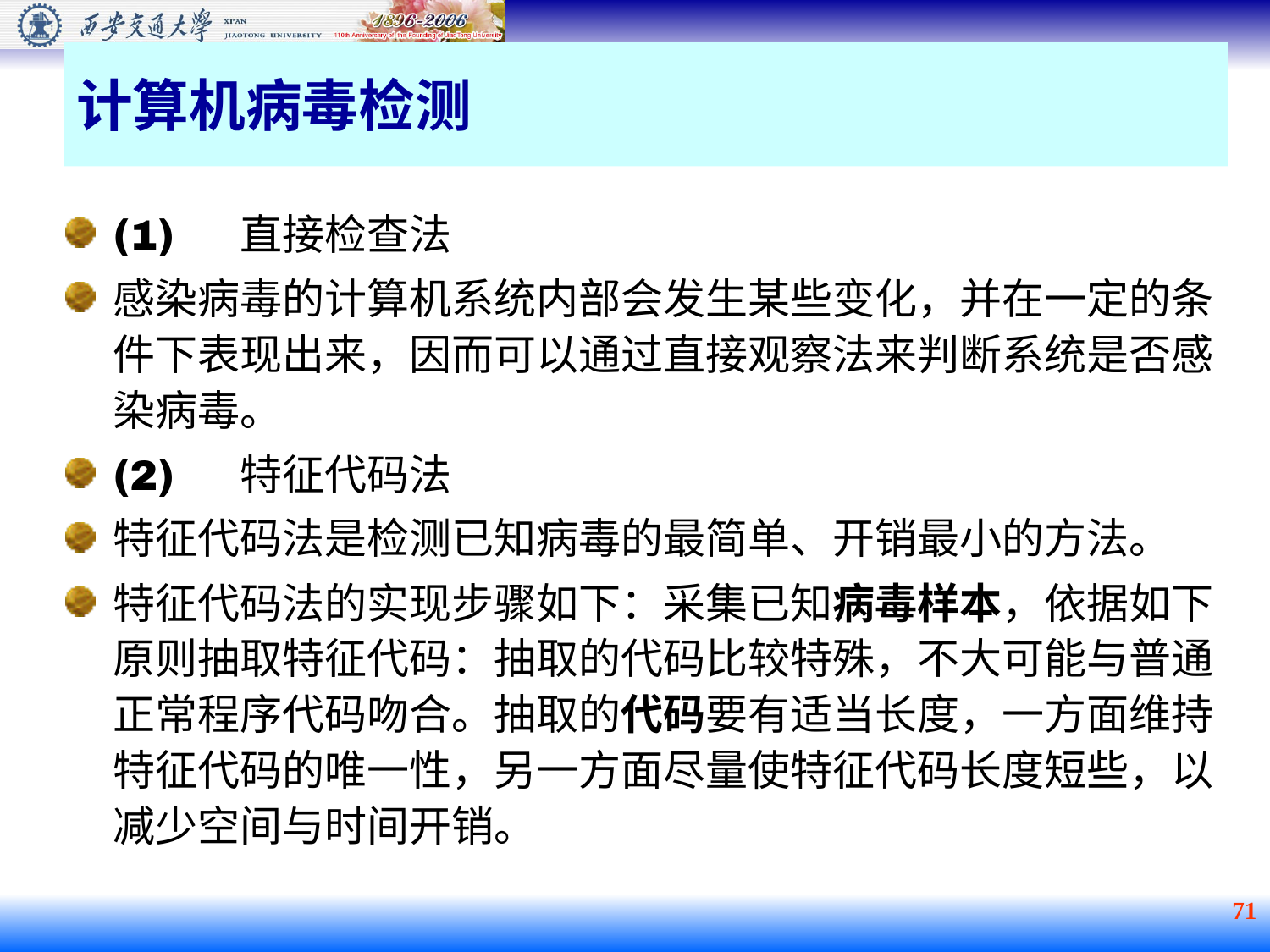

# 计算机病毒检测
(1)	直接检查法
感染病毒的计算机系统内部会发生某些变化，并在一定的条件下表现出来，因而可以通过直接观察法来判断系统是否感染病毒。
(2)	特征代码法
特征代码法是检测已知病毒的最简单、开销最小的方法。
特征代码法的实现步骤如下：采集已知病毒样本，依据如下原则抽取特征代码：抽取的代码比较特殊，不大可能与普通正常程序代码吻合。抽取的代码要有适当长度，一方面维持特征代码的唯一性，另一方面尽量使特征代码长度短些，以减少空间与时间开销。

71